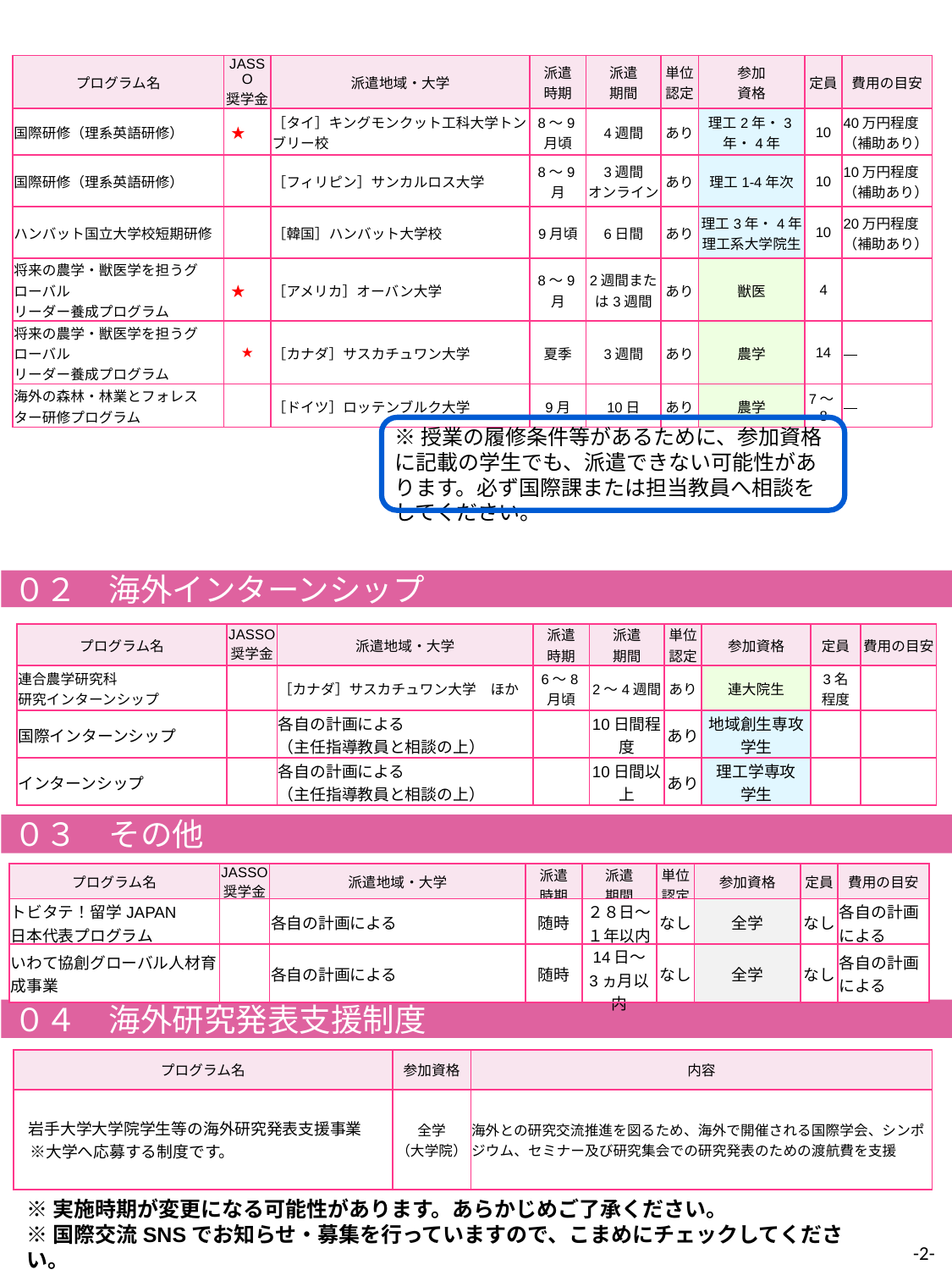

| プログラム名 | JASSO 奨学金 | 派遣地域・大学 | 派遣 時期 | 派遣 期間 | 単位 認定 | 参加 資格 | 定員 | 費用の目安 |
| --- | --- | --- | --- | --- | --- | --- | --- | --- |
| 国際研修（理系英語研修） | ★ | ［タイ］キングモンクット工科大学トンブリー校 | 8～9月頃 | 4週間 | あり | 理工2年・3年・4年 | 10 | 40万円程度（補助あり） |
| 国際研修（理系英語研修） |  | ［フィリピン］サンカルロス大学 | 8～9月 | 3週間 オンライン | あり | 理工1-4年次 | 10 | 10万円程度（補助あり） |
| ハンバット国立大学校短期研修 |  | ［韓国］ハンバット大学校 | 9月頃 | 6日間 | あり | 理工3年・4年 理工系大学院生 | 10 | 20万円程度（補助あり） |
| 将来の農学・獣医学を担うグローバル リーダー養成プログラム | ★ | ［アメリカ］オーバン大学 | 8～9月 | 2週間または3週間 | あり | 獣医 | 4 |  |
| 将来の農学・獣医学を担うグローバル リーダー養成プログラム | ★ | ［カナダ］サスカチュワン大学 | 夏季 | 3週間 | あり | 農学 | 14 |  |
| 海外の森林・林業とフォレスター研修プログラム |  | ［ドイツ］ロッテンブルク大学 | 9月 | 10日 | あり | 農学 | 7～8 |  |

※授業の履修条件等があるために、参加資格に記載の学生でも、派遣できない可能性があります。必ず国際課または担当教員へ相談をしてください。

０２　海外インターンシップ
| プログラム名 | JASSO 奨学金 | 派遣地域・大学 | 派遣 時期 | 派遣 期間 | 単位 認定 | 参加資格 | 定員 | 費用の目安 |
| --- | --- | --- | --- | --- | --- | --- | --- | --- |
| 連合農学研究科 研究インターンシップ |  | ［カナダ］サスカチュワン大学　ほか | 6～8月頃 | 2～4週間 | あり | 連大院生 | 3名 程度 |  |
| 国際インターンシップ |  | 各自の計画による （主任指導教員と相談の上） |  | 10日間程度 | あり | 地域創生専攻学生 |  |  |
| インターンシップ |  | 各自の計画による （主任指導教員と相談の上） |  | 10日間以上 | あり | 理工学専攻 学生 |  |  |
０３　その他
| プログラム名 | JASSO 奨学金 | 派遣地域・大学 | 派遣 時期 | 派遣 期間 | 単位 認定 | 参加資格 | 定員 | 費用の目安 |
| --- | --- | --- | --- | --- | --- | --- | --- | --- |
| トビタテ！留学JAPAN 日本代表プログラム |  | 各自の計画による | 随時 | ２８日～１年以内 | なし | 全学 | なし | 各自の計画による |
| いわて協創グローバル人材育成事業 |  | 各自の計画による | 随時 | 14日～ 3ヵ月以内 | なし | 全学 | なし | 各自の計画による |
０４　海外研究発表支援制度
| プログラム名 | 参加資格 | 内容 |
| --- | --- | --- |
| 岩手大学大学院学生等の海外研究発表支援事業 　※大学へ応募する制度です。 | 全学 （大学院） | 海外との研究交流推進を図るため、海外で開催される国際学会、シンポジウム、セミナー及び研究集会での研究発表のための渡航費を支援 |
※実施時期が変更になる可能性があります。あらかじめご了承ください。
※国際交流SNSでお知らせ・募集を行っていますので、こまめにチェックしてください。
-2-